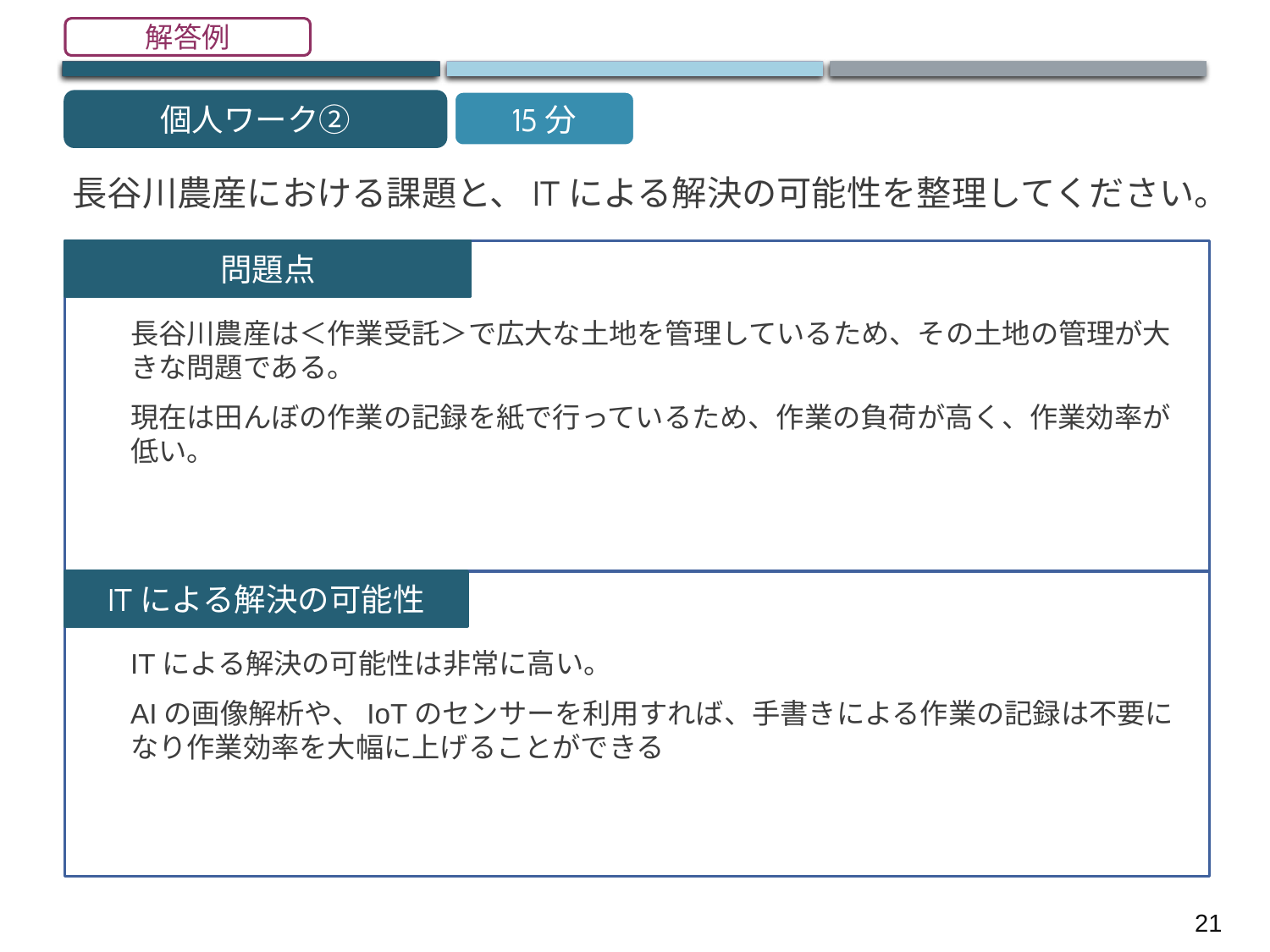

解答例
15分
個人ワーク②
長谷川農産における課題と、ITによる解決の可能性を整理してください。

問題点
長谷川農産は＜作業受託＞で広大な土地を管理しているため、その土地の管理が大きな問題である。
現在は田んぼの作業の記録を紙で行っているため、作業の負荷が高く、作業効率が低い。
ITによる解決の可能性

ITによる解決の可能性は非常に高い。
AIの画像解析や、IoTのセンサーを利用すれば、手書きによる作業の記録は不要になり作業効率を大幅に上げることができる
21